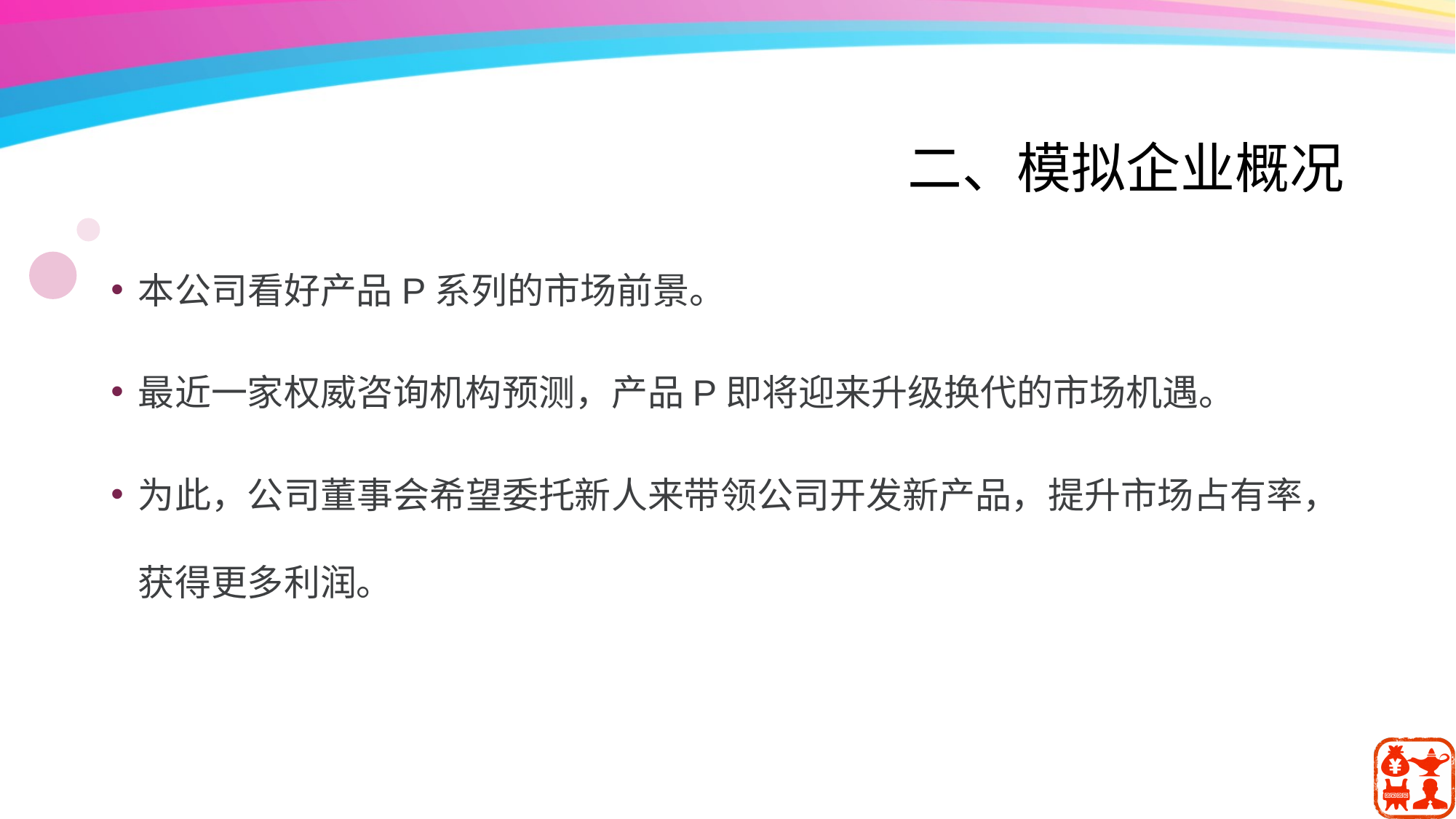

# 二、模拟企业概况

本公司看好产品P系列的市场前景。
最近一家权威咨询机构预测，产品P即将迎来升级换代的市场机遇。
为此，公司董事会希望委托新人来带领公司开发新产品，提升市场占有率，获得更多利润。